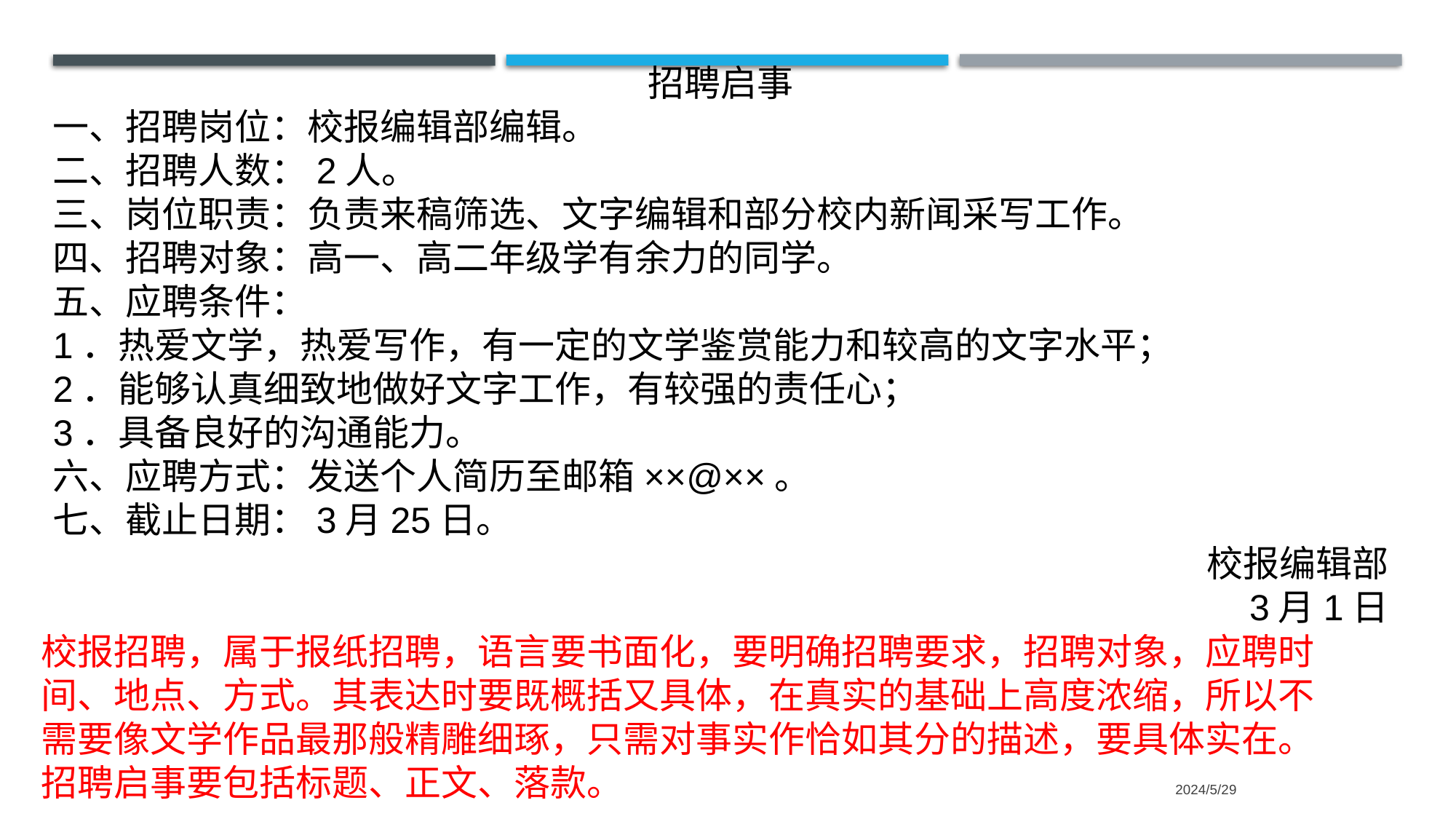

招聘启事
一、招聘岗位：校报编辑部编辑。
二、招聘人数：2人。
三、岗位职责：负责来稿筛选、文字编辑和部分校内新闻采写工作。
四、招聘对象：高一、高二年级学有余力的同学。
五、应聘条件：
1．热爱文学，热爱写作，有一定的文学鉴赏能力和较高的文字水平；
2．能够认真细致地做好文字工作，有较强的责任心；
3．具备良好的沟通能力。
六、应聘方式：发送个人简历至邮箱××@××。
七、截止日期：3月25日。
校报编辑部
3月1日
校报招聘，属于报纸招聘，语言要书面化，要明确招聘要求，招聘对象，应聘时间、地点、方式。其表达时要既概括又具体，在真实的基础上高度浓缩，所以不需要像文学作品最那般精雕细琢，只需对事实作恰如其分的描述，要具体实在。招聘启事要包括标题、正文、落款。
2024/5/29